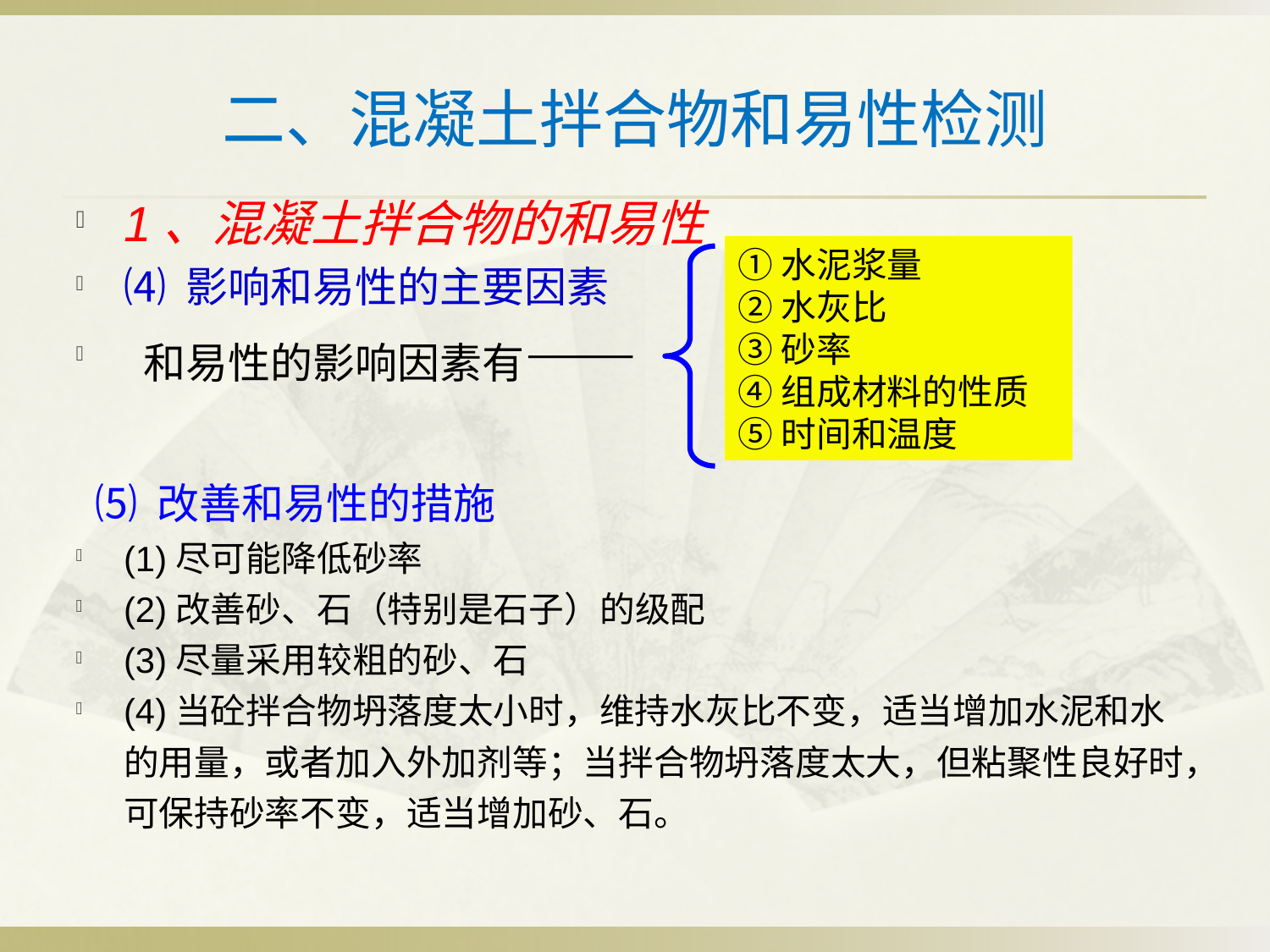

# 二、混凝土拌合物和易性检测
1、混凝土拌合物的和易性
⑷ 影响和易性的主要因素
 和易性的影响因素有——

  ⑸ 改善和易性的措施
(1)尽可能降低砂率
(2)改善砂、石（特别是石子）的级配
(3)尽量采用较粗的砂、石
(4)当砼拌合物坍落度太小时，维持水灰比不变，适当增加水泥和水的用量，或者加入外加剂等；当拌合物坍落度太大，但粘聚性良好时，可保持砂率不变，适当增加砂、石。

①水泥浆量
②水灰比
③砂率
④组成材料的性质
⑤时间和温度